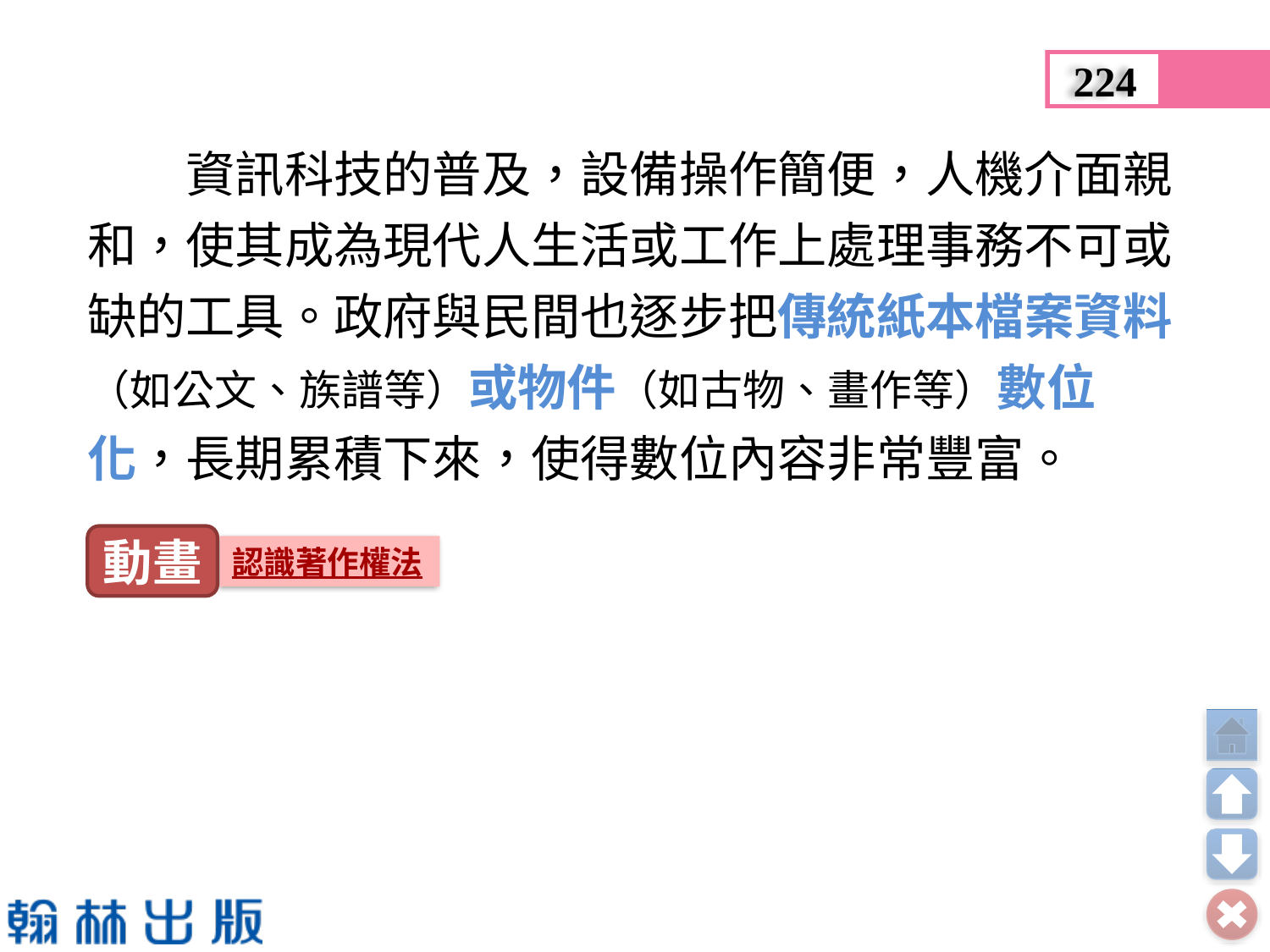

224
　　資訊科技的普及，設備操作簡便，人機介面親和，使其成為現代人生活或工作上處理事務不可或缺的工具。政府與民間也逐步把傳統紙本檔案資料（如公文、族譜等）或物件（如古物、畫作等）數位化，長期累積下來，使得數位內容非常豐富。
動畫
認識著作權法